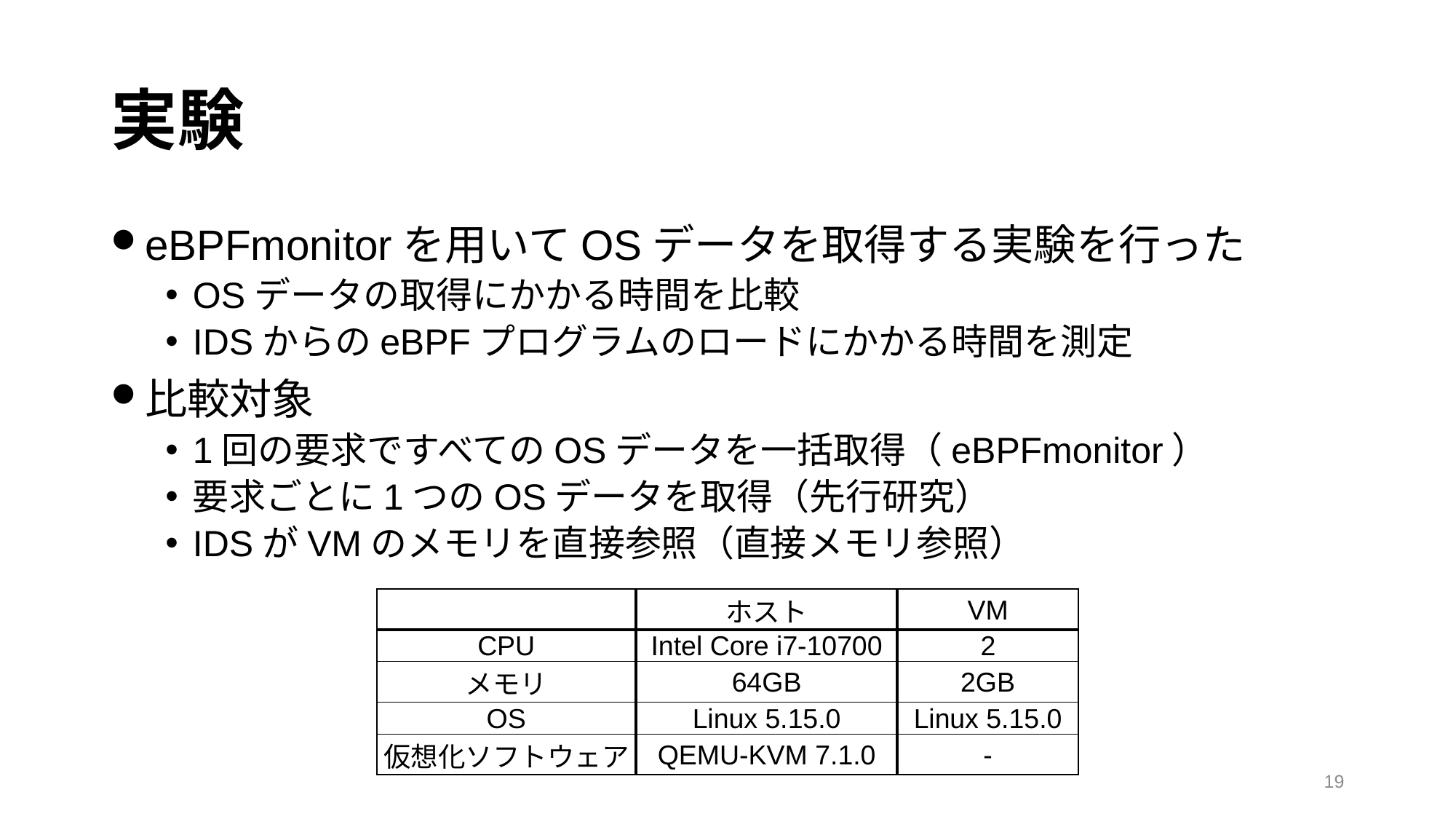

# 実験
eBPFmonitorを用いてOSデータを取得する実験を行った
OSデータの取得にかかる時間を比較
IDSからのeBPFプログラムのロードにかかる時間を測定
比較対象
1回の要求ですべてのOSデータを一括取得（eBPFmonitor）
要求ごとに1つのOSデータを取得（先行研究）
IDSがVMのメモリを直接参照（直接メモリ参照）
|  | ホスト | VM |
| --- | --- | --- |
| CPU | Intel Core i7-10700 | 2 |
| メモリ | 64GB | 2GB |
| OS | Linux 5.15.0 | Linux 5.15.0 |
| 仮想化ソフトウェア | QEMU-KVM 7.1.0 | - |
19